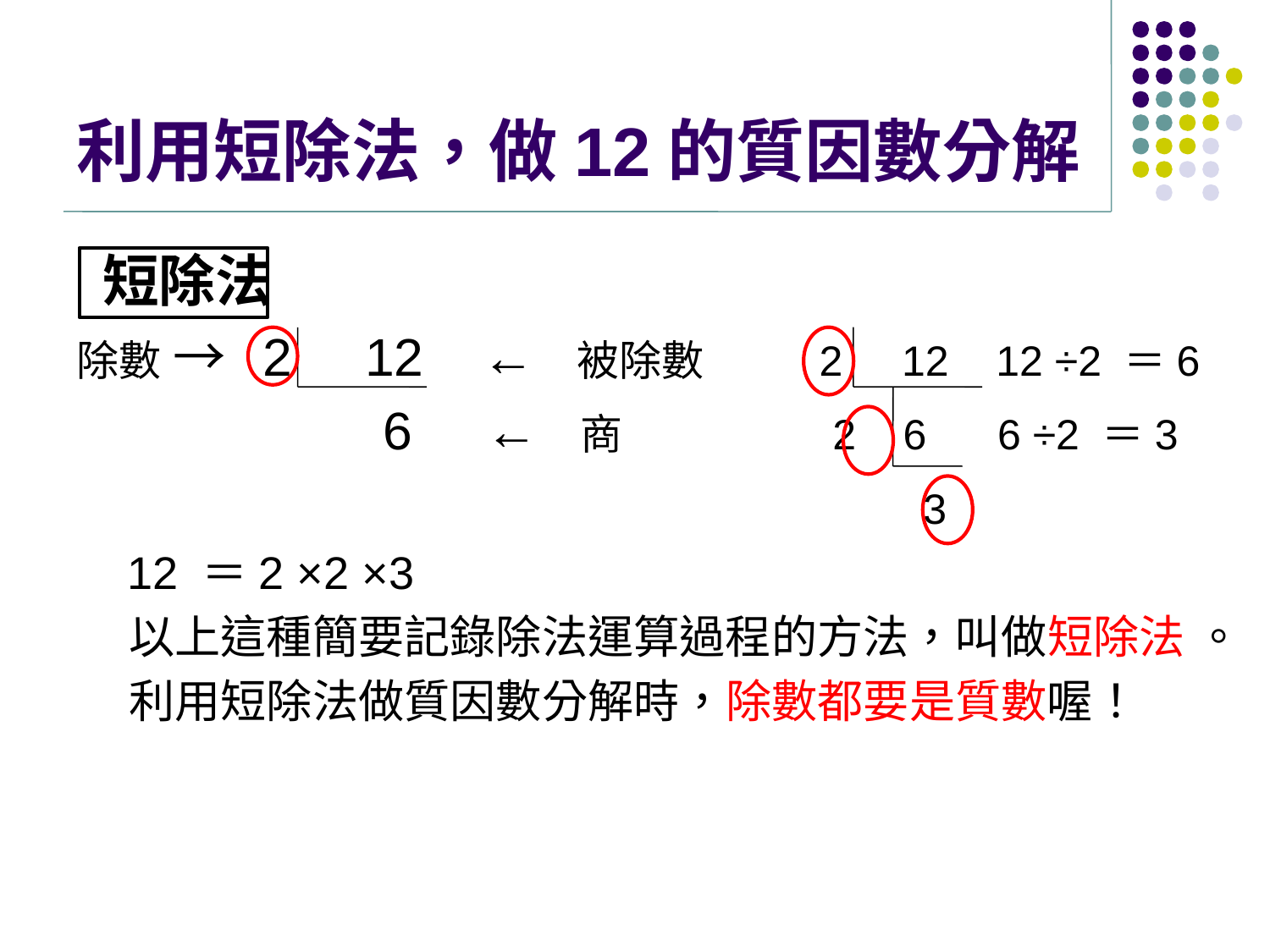

# 利用短除法，做12的質因數分解
 短除法
除數  →  2     12    ←  被除數           2     12    12 ÷2 ＝6
                     6     ←  商                     2    6      6 ÷2 ＝3
                                                          3
    12 ＝2 ×2 ×3
    以上這種簡要記錄除法運算過程的方法，叫做短除法 。
    利用短除法做質因數分解時，除數都要是質數喔！